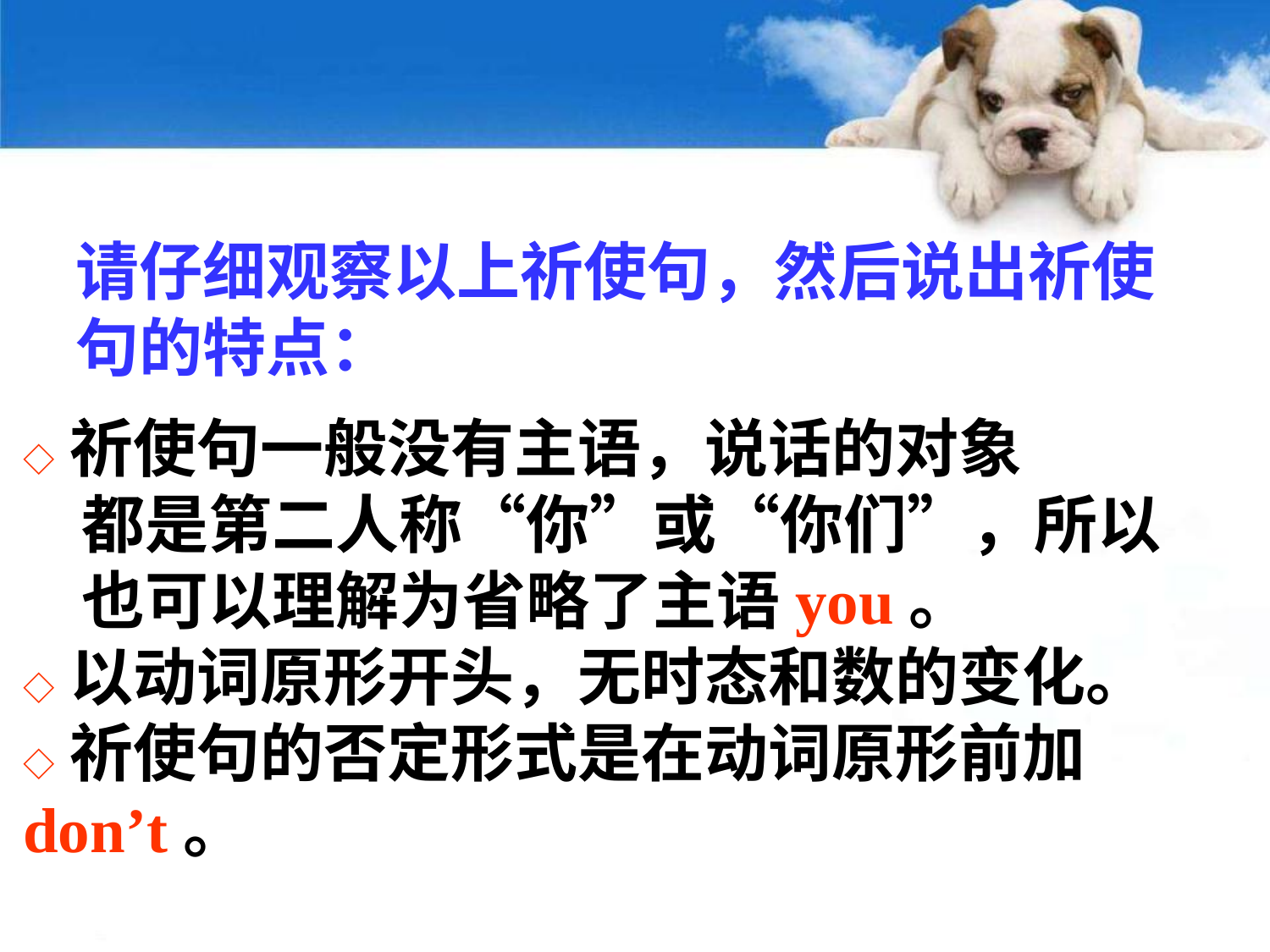

请仔细观察以上祈使句，然后说出祈使句的特点：
◇ 祈使句一般没有主语，说话的对象
   都是第二人称“你”或“你们”，所以
   也可以理解为省略了主语you。
◇ 以动词原形开头，无时态和数的变化。
◇ 祈使句的否定形式是在动词原形前加don’t。